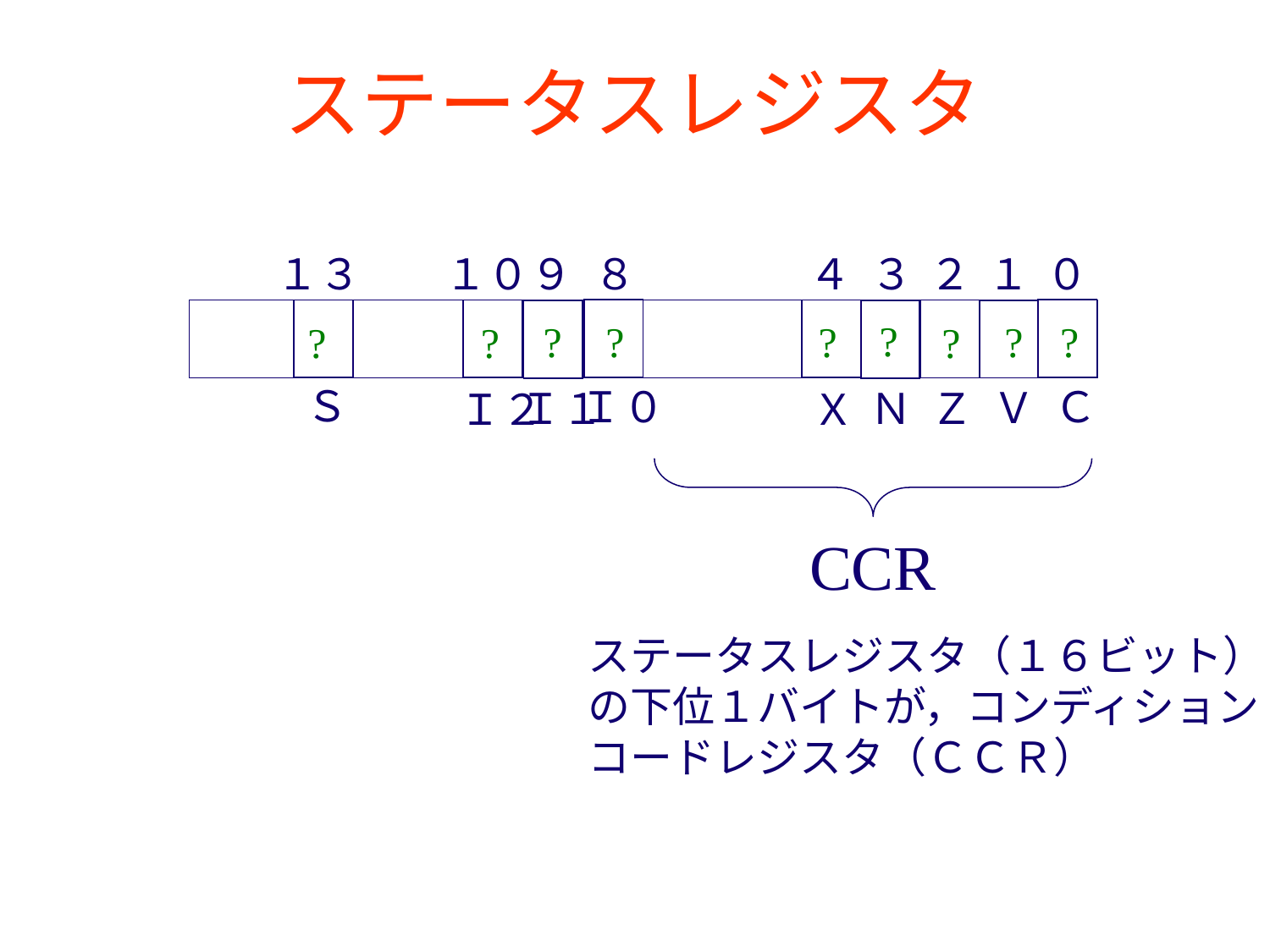

# ステータスレジスタ

１３
１０
９
８
４
３
２
１
０

?
?
?
?
?
?
?
?
?
Ｓ
Ｉ０
Ｃ
Ｖ
Ｉ１
Ｎ
Ｚ
Ｉ２
Ｘ
CCR
ステータスレジスタ（１６ビット）
の下位１バイトが，コンディション
コードレジスタ（ＣＣＲ）